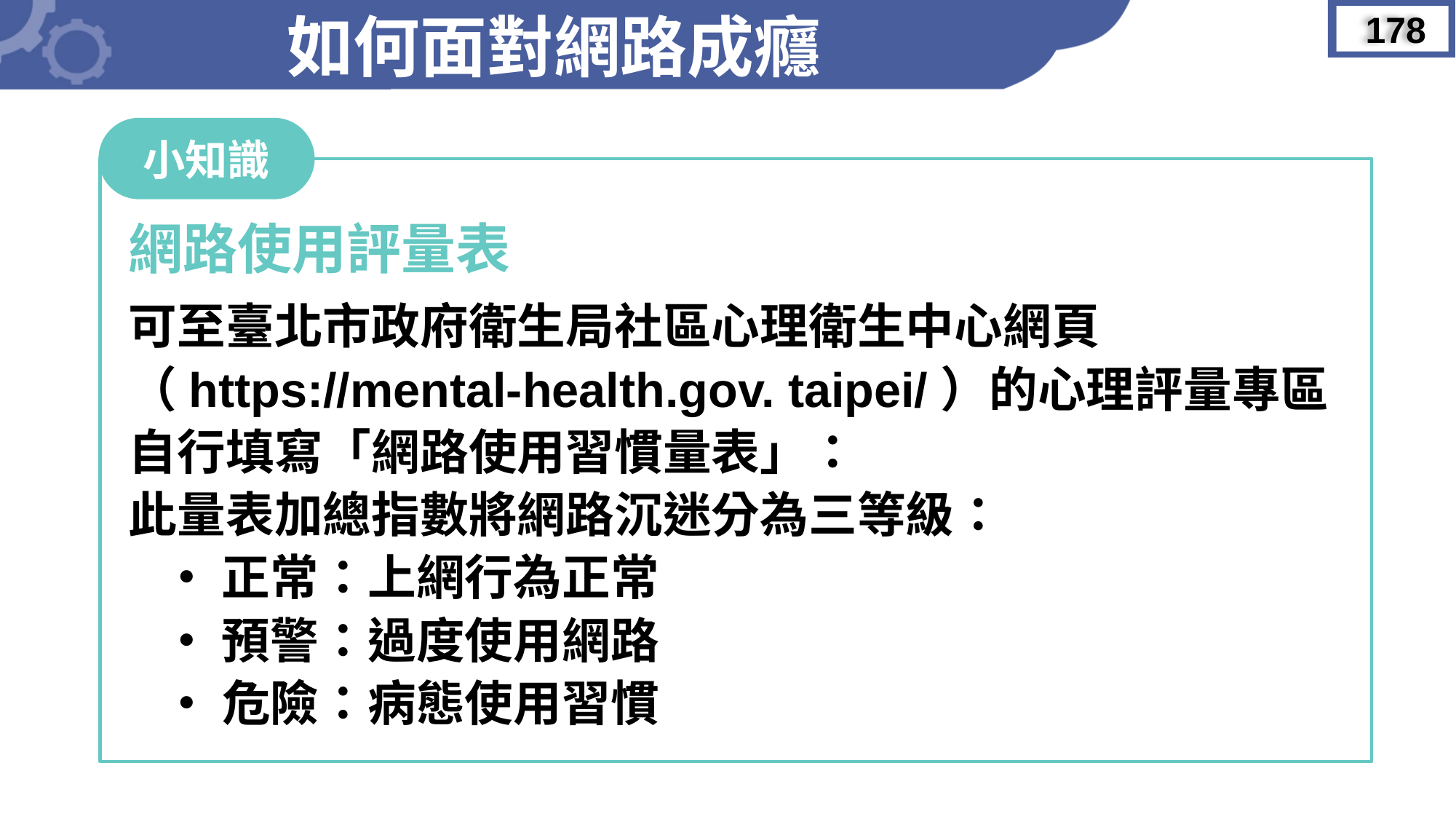

如何面對網路成癮
178

小知識

網路使用評量表
可至臺北市政府衛生局社區心理衛生中心網頁（https://mental-health.gov. taipei/）的心理評量專區自行填寫「網路使用習慣量表」：
此量表加總指數將網路沉迷分為三等級：
  ・ 正常：上網行為正常
  ・ 預警：過度使用網路
  ・ 危險：病態使用習慣